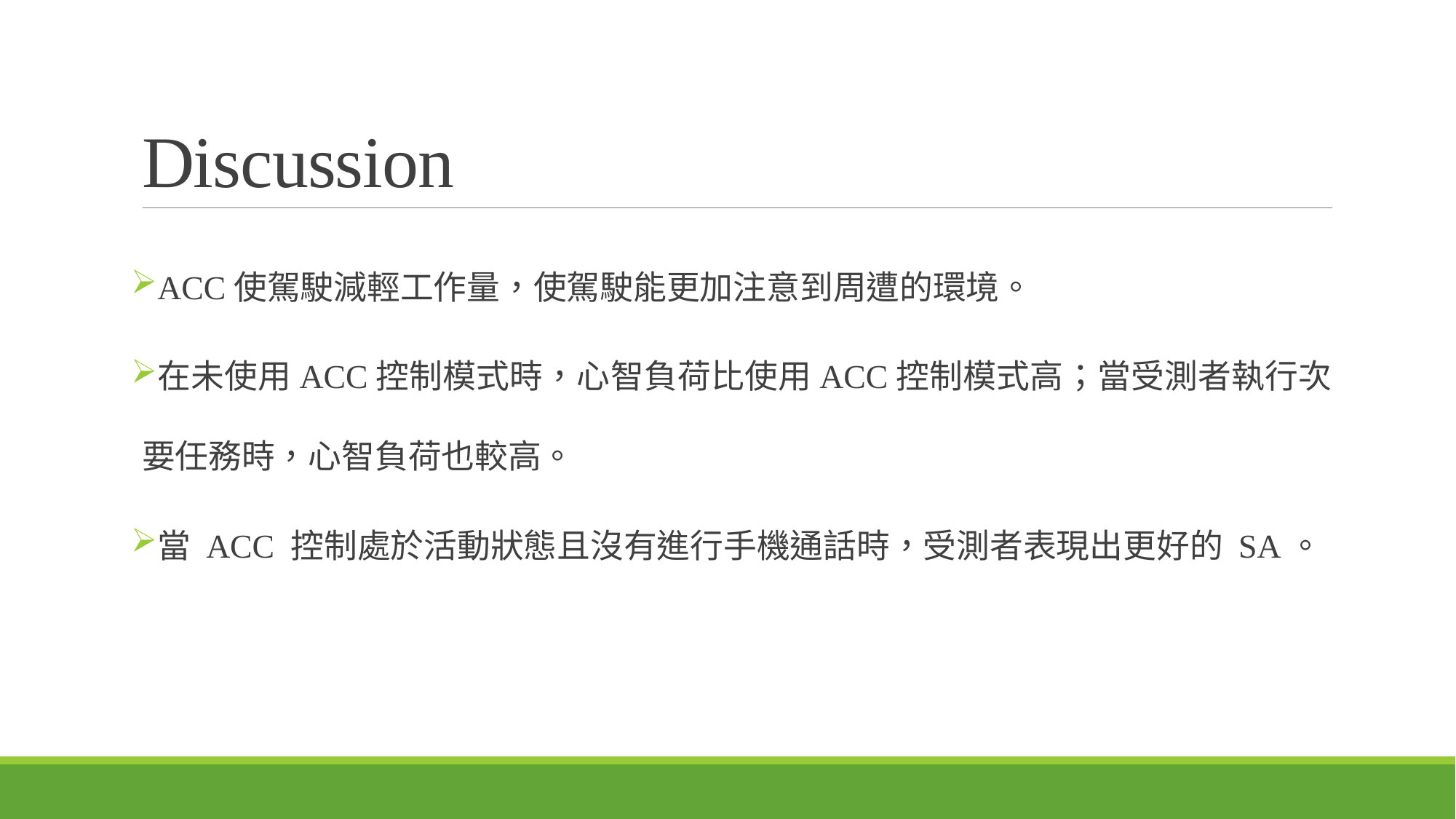

# Discussion
ACC使駕駛減輕工作量，使駕駛能更加注意到周遭的環境。
在未使用ACC控制模式時，心智負荷比使用ACC控制模式高；當受測者執行次要任務時，心智負荷也較高。
當 ACC 控制處於活動狀態且沒有進行手機通話時，受測者表現出更好的 SA。